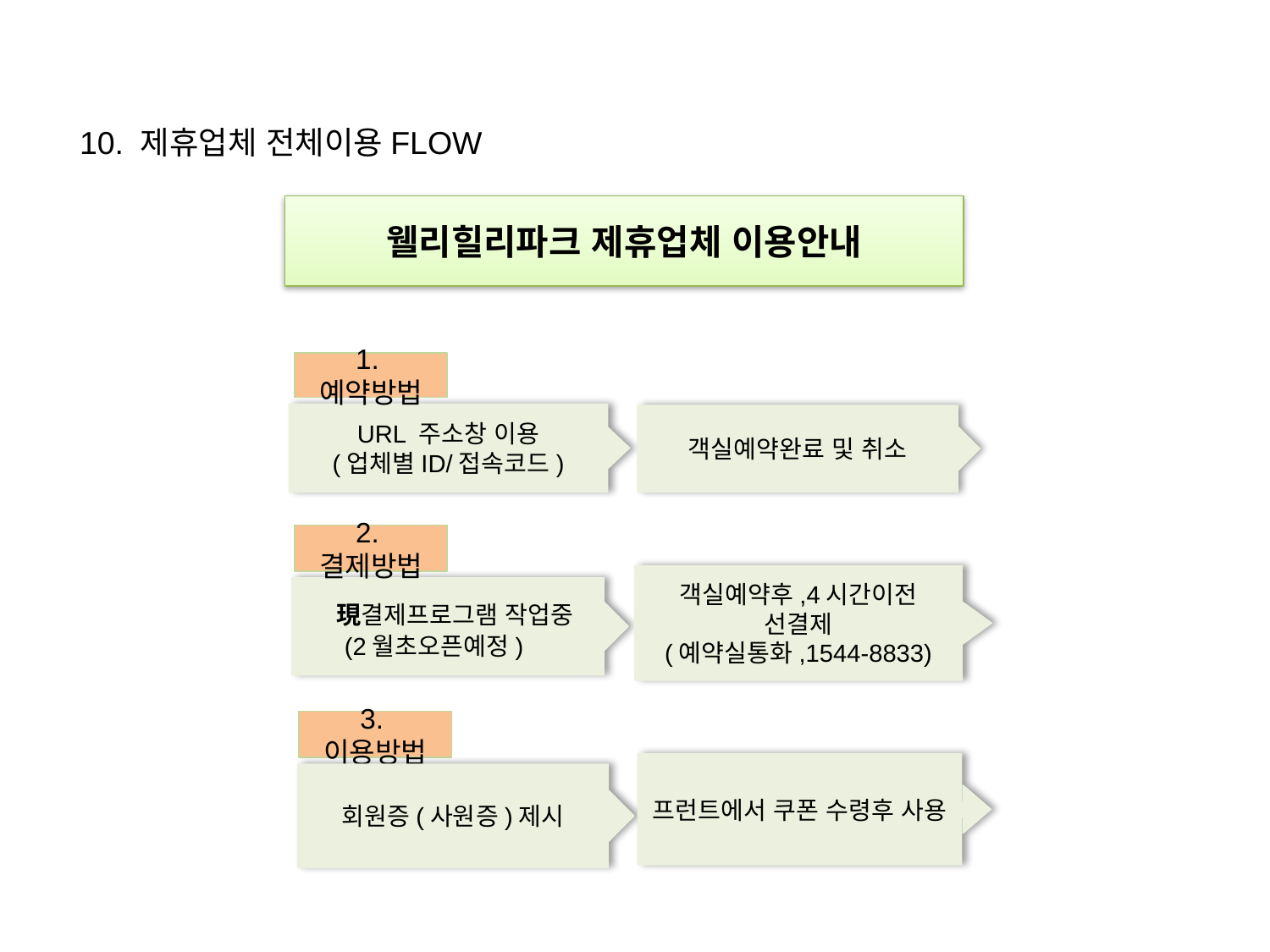

10. 제휴업체 전체이용FLOW
웰리힐리파크 제휴업체 이용안내
1.예약방법
URL 주소창 이용
(업체별ID/접속코드)
객실예약완료 및 취소
2.결제방법
객실예약후,4시간이전 선결제
(예약실통화,1544-8833)
 現결제프로그램 작업중
(2월초오픈예정)
3.이용방법
프런트에서 쿠폰 수령후 사용
회원증(사원증)제시